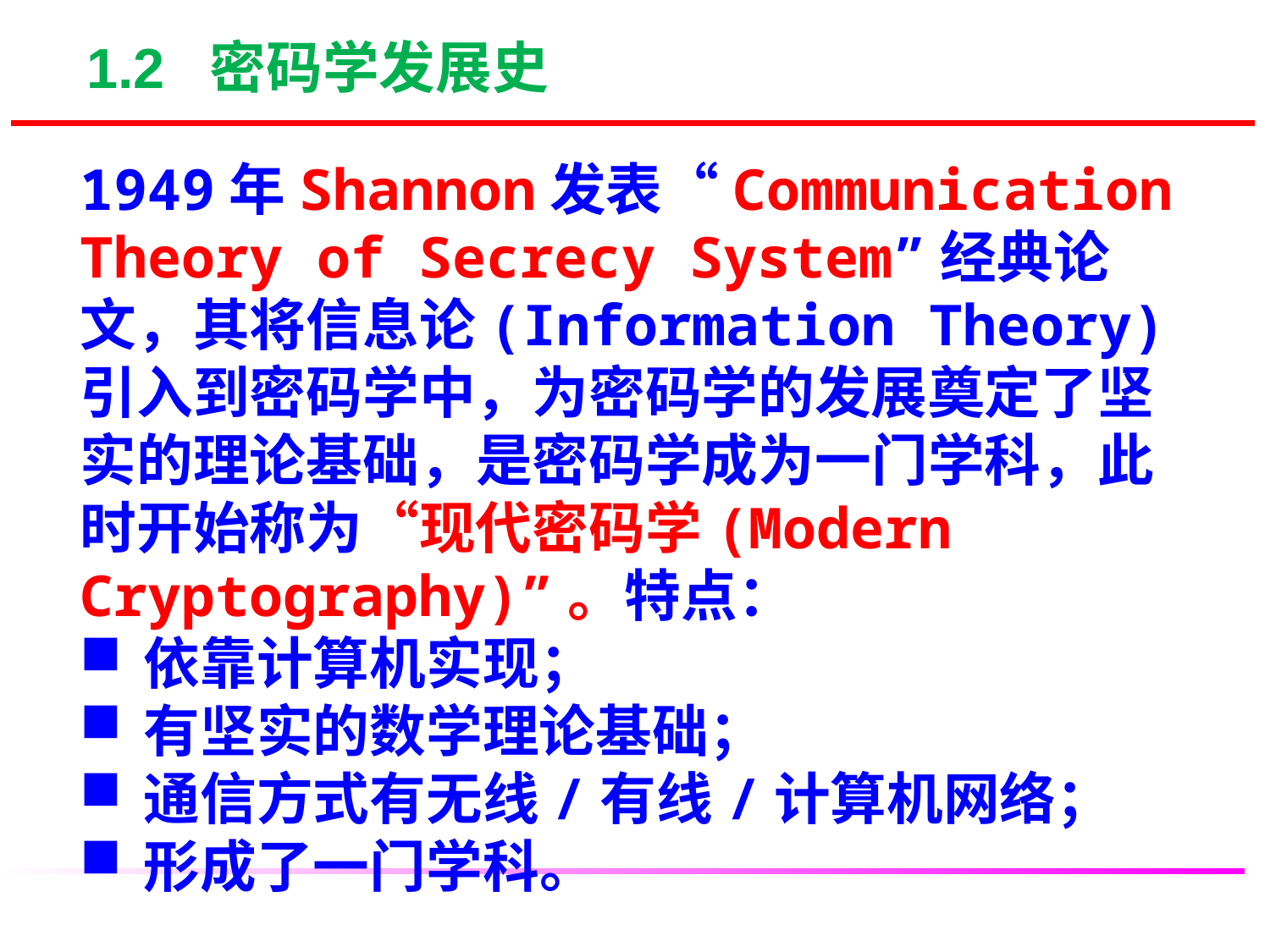

1.2  密码学发展史
1949年Shannon发表“Communication Theory of Secrecy System”经典论文，其将信息论(Information Theory)引入到密码学中，为密码学的发展奠定了坚实的理论基础，是密码学成为一门学科，此时开始称为“现代密码学(Modern Cryptography)”。特点：
依靠计算机实现；
有坚实的数学理论基础；
通信方式有无线/有线/计算机网络；
形成了一门学科。